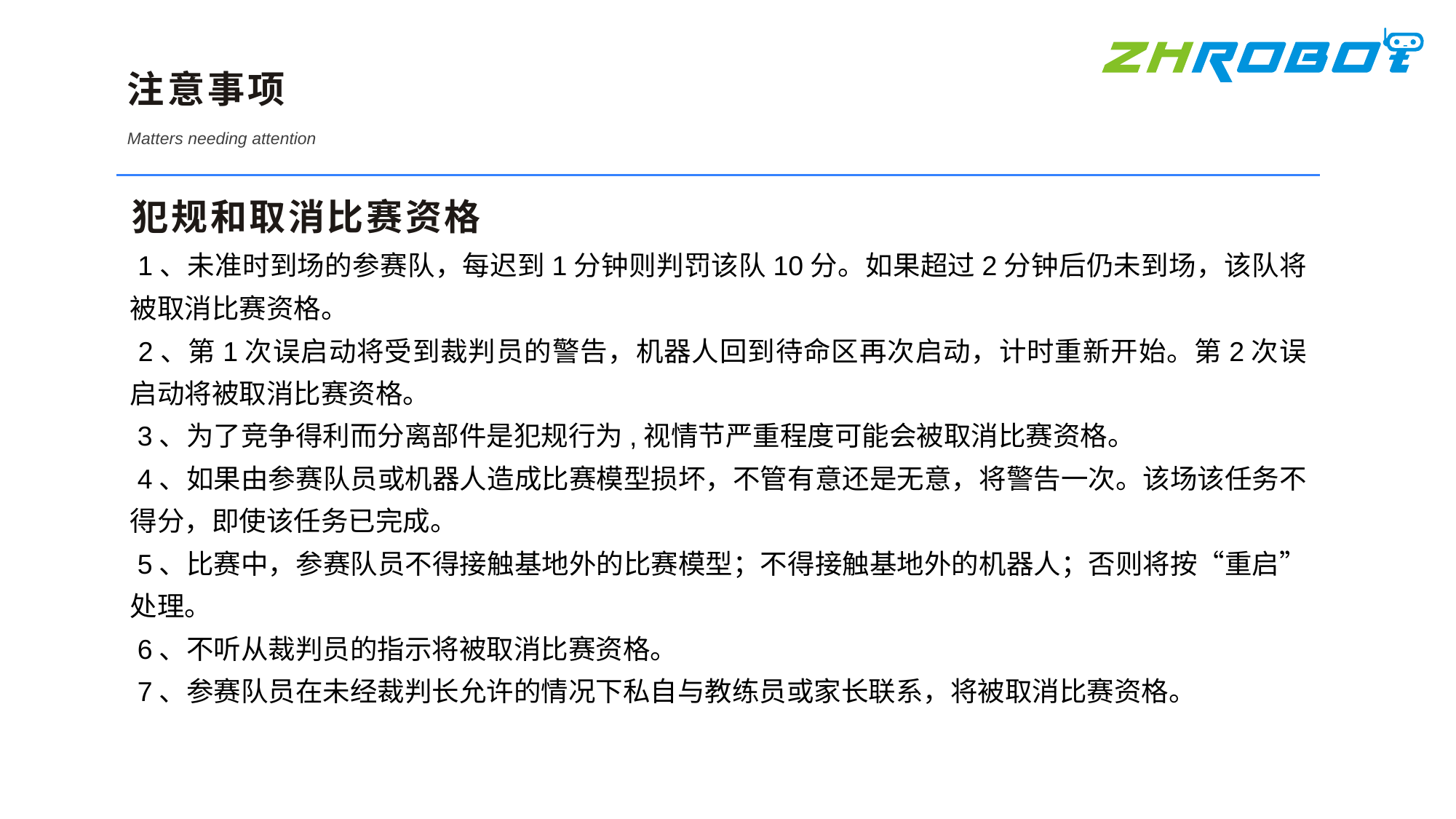

注意事项
Matters needing attention

犯规和取消比赛资格
 1、未准时到场的参赛队，每迟到1分钟则判罚该队10分。如果超过2分钟后仍未到场，该队将被取消比赛资格。
 2、第1次误启动将受到裁判员的警告，机器人回到待命区再次启动，计时重新开始。第2次误启动将被取消比赛资格。
 3、为了竞争得利而分离部件是犯规行为,视情节严重程度可能会被取消比赛资格。
 4、如果由参赛队员或机器人造成比赛模型损坏，不管有意还是无意，将警告一次。该场该任务不得分，即使该任务已完成。
 5、比赛中，参赛队员不得接触基地外的比赛模型；不得接触基地外的机器人；否则将按“重启”处理。
 6、不听从裁判员的指示将被取消比赛资格。
 7、参赛队员在未经裁判长允许的情况下私自与教练员或家长联系，将被取消比赛资格。